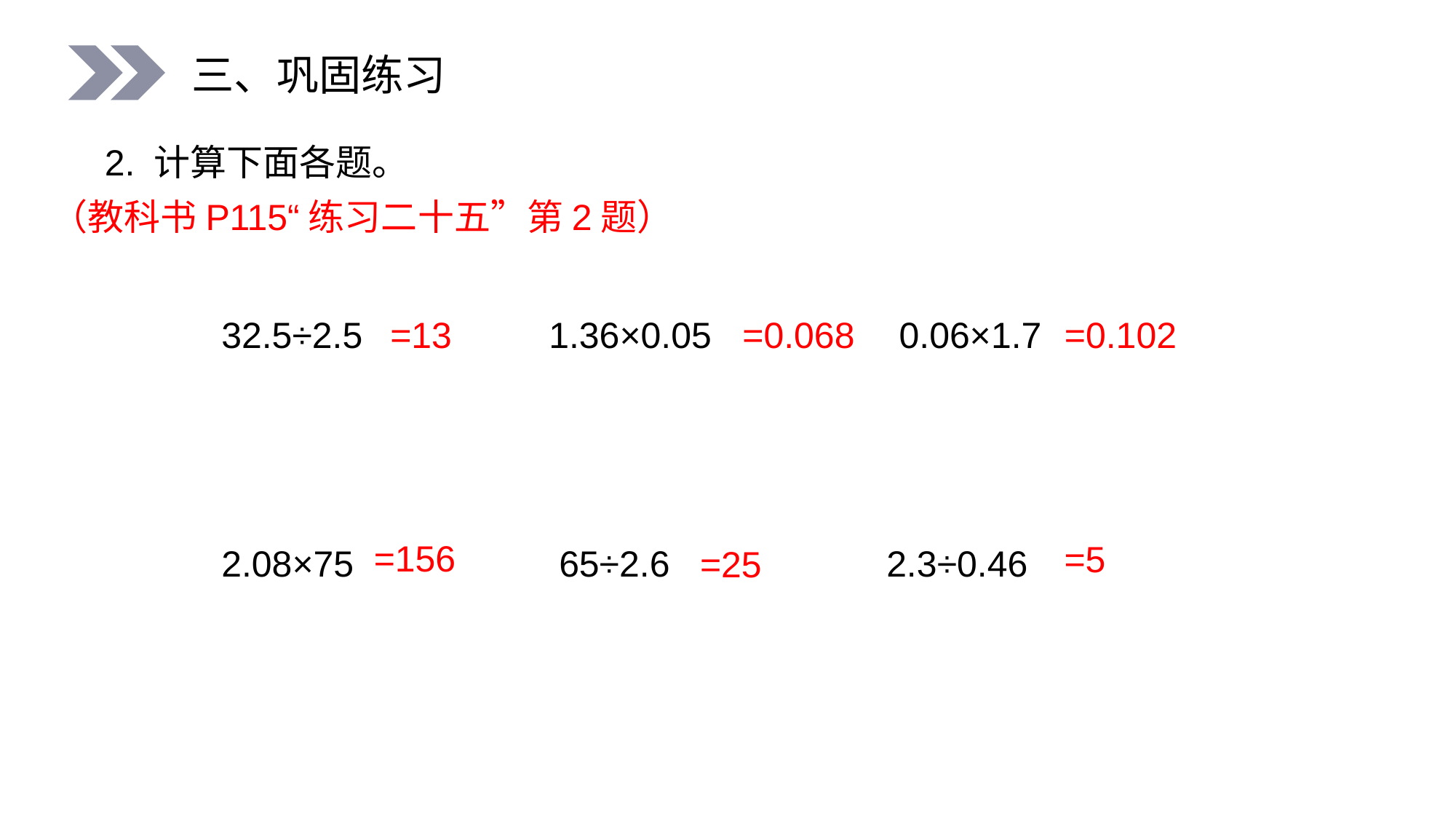

三、巩固练习
2. 计算下面各题。
（教科书P115“练习二十五”第2题）
=0.102
=0.068
=13
32.5÷2.5	       	1.36×0.05  	             0.06×1.7
=156
=5
2.08×75         	 65÷2.6           	 2.3÷0.46
=25